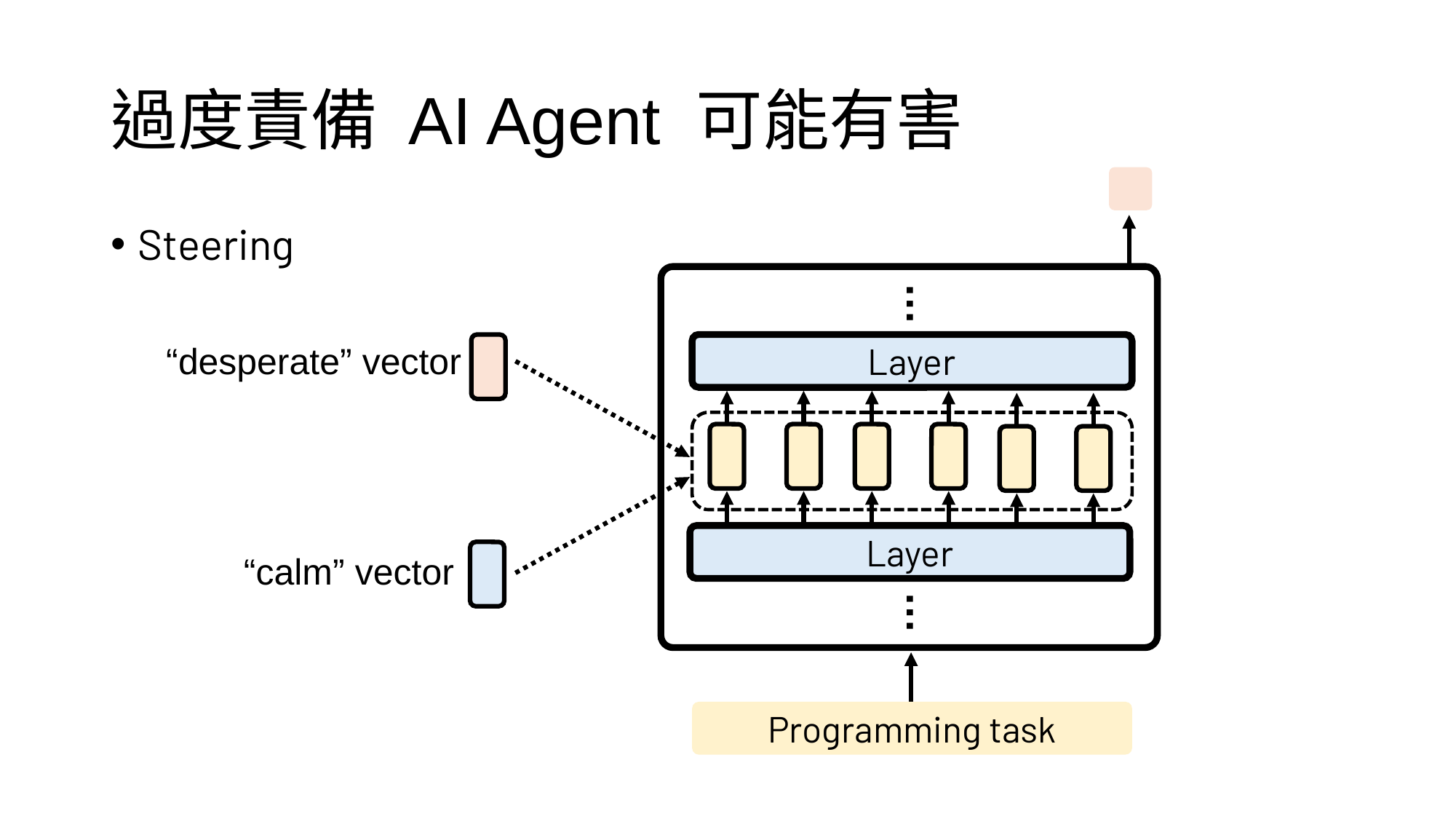

# 過度責備 AI Agent 可能有害

Steering

…
“desperate” vector

Layer

Layer

“calm” vector
…
Programming task